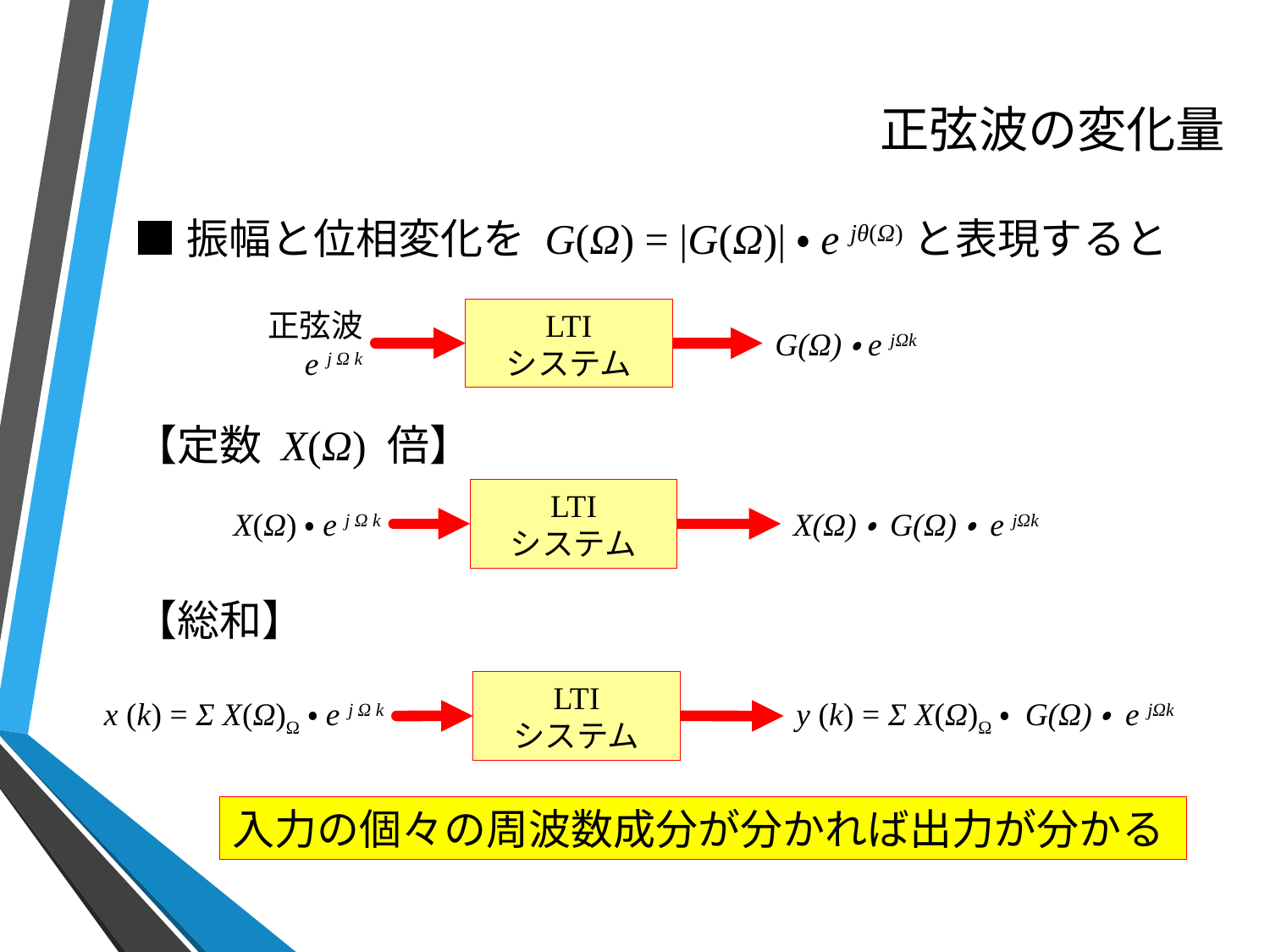

# 正弦波の変化量
■振幅と位相変化を G(Ω) = |G(Ω)|・e jθ(Ω)と表現すると
正弦波
e j Ω k
LTI
システム
G(Ω)・e jΩk
【定数 X(Ω) 倍】
LTI
システム
X(Ω)・e j Ω k
X(Ω)・ G(Ω)・ e jΩk
【総和】
LTI
システム
x (k) = Σ X(Ω)Ω・e j Ω k
y (k) = Σ X(Ω)Ω・ G(Ω)・ e jΩk
入力の個々の周波数成分が分かれば出力が分かる